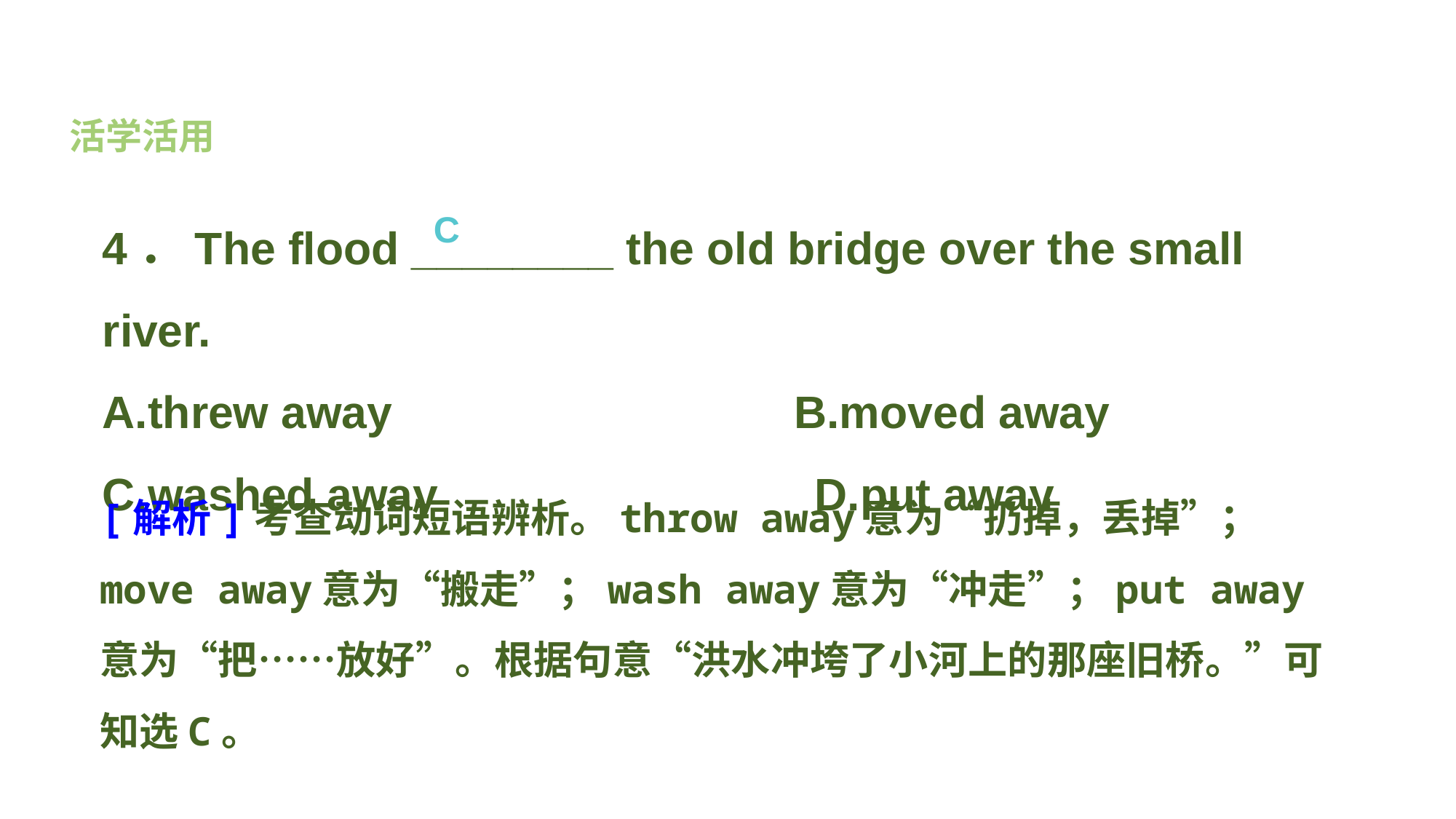

活学活用
4．The flood ________ the old bridge over the small river.
A.threw away                                B.moved away
C.washed away                              D.put away
C
[解析]考查动词短语辨析。throw away意为“扔掉，丢掉”；move away意为“搬走”；wash away意为“冲走”；put away意为“把……放好”。根据句意“洪水冲垮了小河上的那座旧桥。”可知选C。